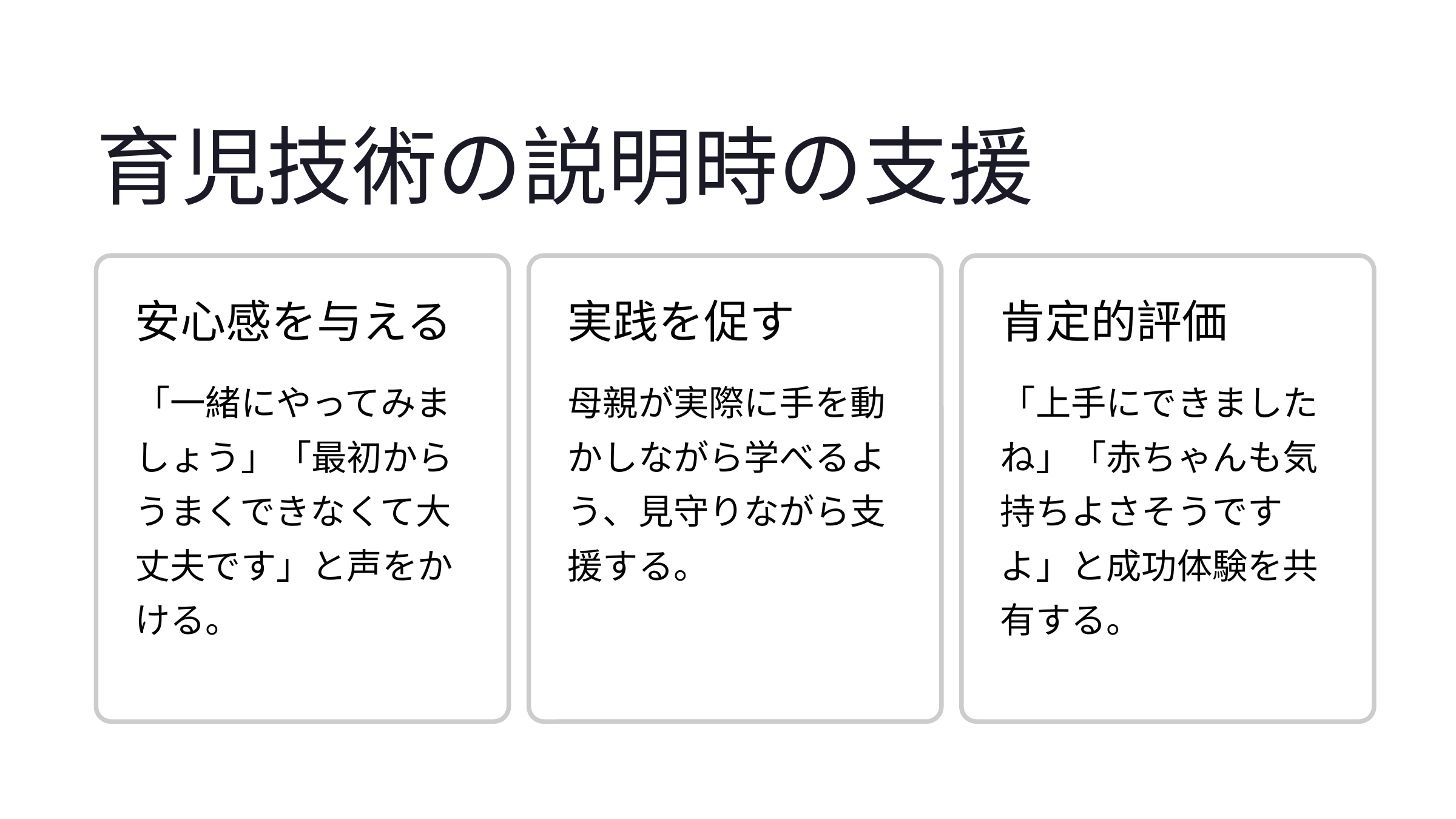

育児技術の説明時の支援

安心感を与える
実践を促す
肯定的評価
「一緒にやってみましょう」「最初からうまくできなくて大丈夫です」と声をかける。
母親が実際に手を動かしながら学べるよう、見守りながら支援する。
「上手にできましたね」「赤ちゃんも気持ちよさそうですよ」と成功体験を共有する。